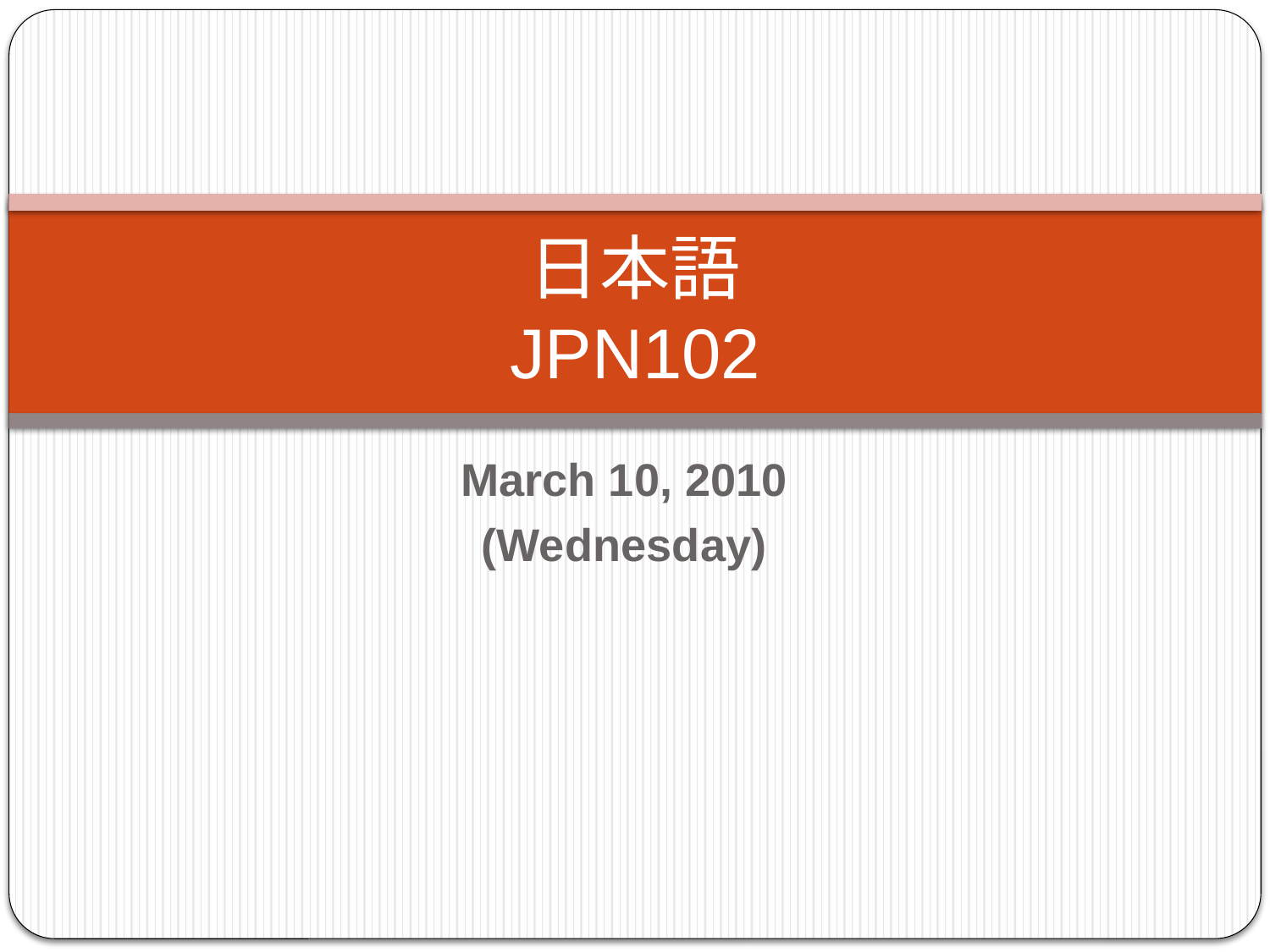

# 日本語 JPN102
March 10, 2010
(Wednesday)